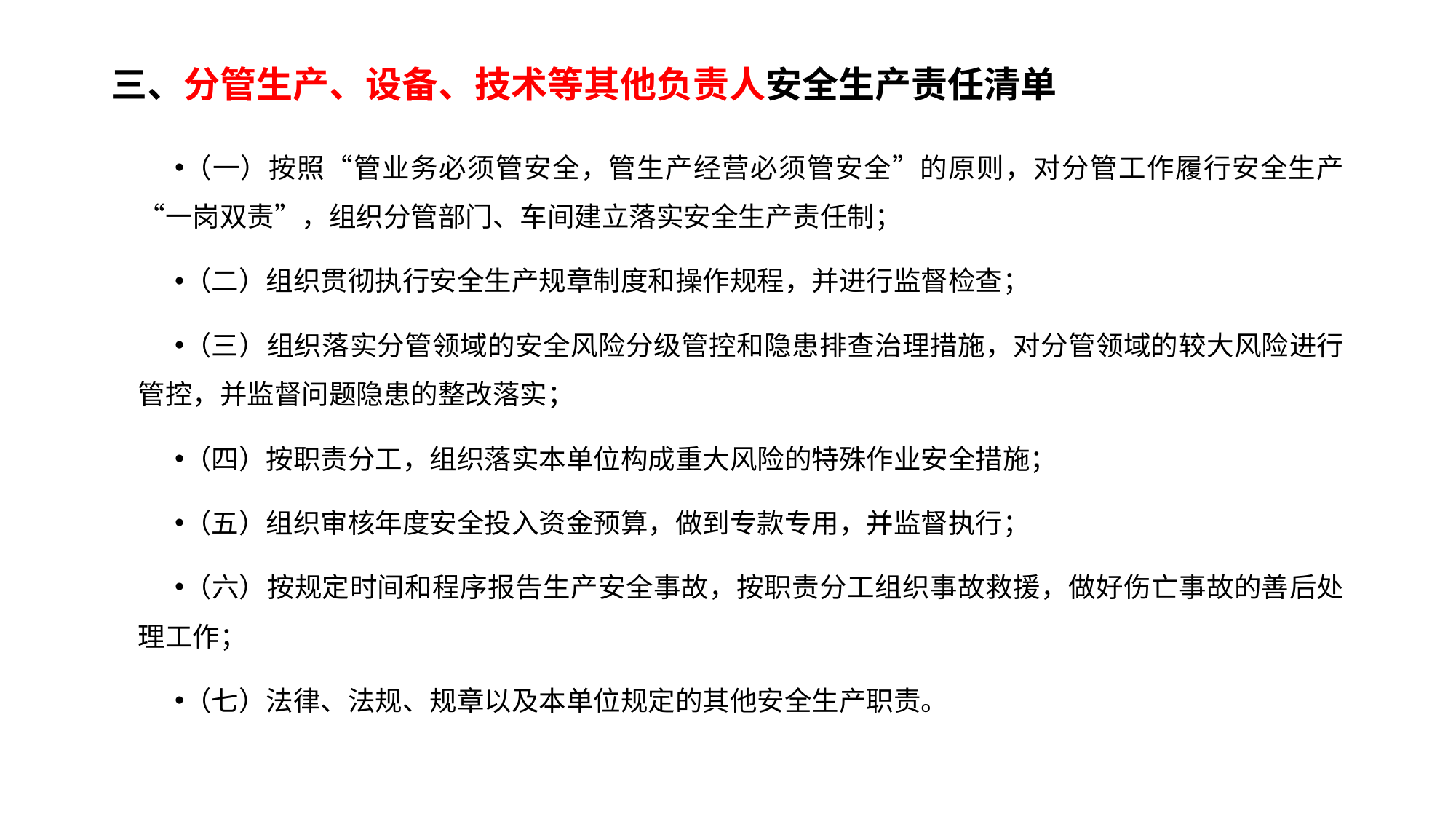

# 三、分管生产、设备、技术等其他负责人安全生产责任清单
（一）按照“管业务必须管安全，管生产经营必须管安全”的原则，对分管工作履行安全生产“一岗双责”，组织分管部门、车间建立落实安全生产责任制；
（二）组织贯彻执行安全生产规章制度和操作规程，并进行监督检查；
（三）组织落实分管领域的安全风险分级管控和隐患排查治理措施，对分管领域的较大风险进行管控，并监督问题隐患的整改落实；
（四）按职责分工，组织落实本单位构成重大风险的特殊作业安全措施；
（五）组织审核年度安全投入资金预算，做到专款专用，并监督执行；
（六）按规定时间和程序报告生产安全事故，按职责分工组织事故救援，做好伤亡事故的善后处理工作；
（七）法律、法规、规章以及本单位规定的其他安全生产职责。